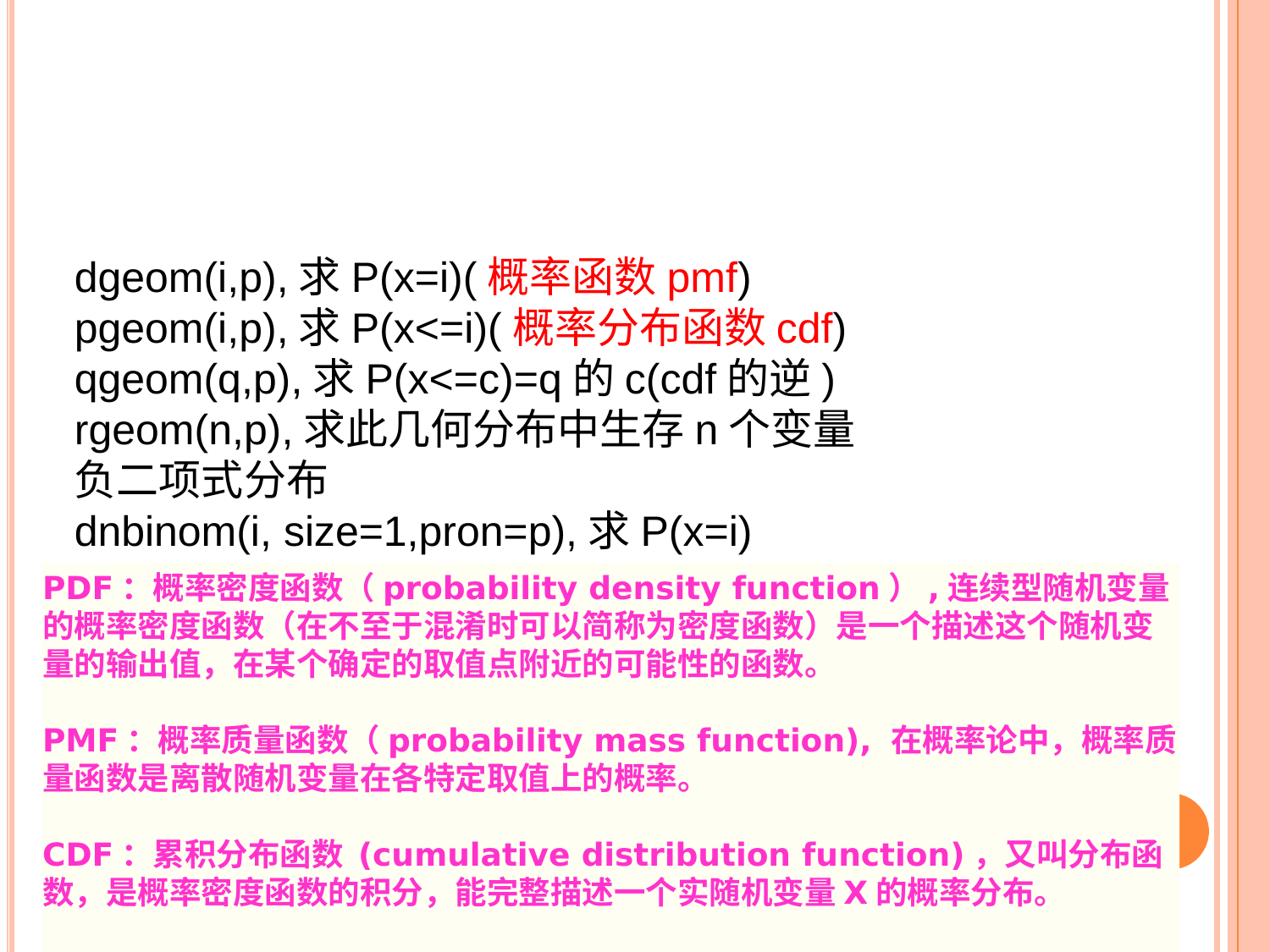

#
dgeom(i,p),求P(x=i)(概率函数pmf)
pgeom(i,p),求P(x<=i)(概率分布函数cdf)
qgeom(q,p),求P(x<=c)=q的c(cdf的逆)
rgeom(n,p),求此几何分布中生存n个变量
负二项式分布
dnbinom(i, size=1,pron=p),求P(x=i)
n
PDF：概率密度函数（probability density function）,连续型随机变量的概率密度函数（在不至于混淆时可以简称为密度函数）是一个描述这个随机变量的输出值，在某个确定的取值点附近的可能性的函数。

PMF：概率质量函数（probability mass function), 在概率论中，概率质量函数是离散随机变量在各特定取值上的概率。

CDF：累积分布函数 (cumulative distribution function)，又叫分布函数，是概率密度函数的积分，能完整描述一个实随机变量X的概率分布。

50